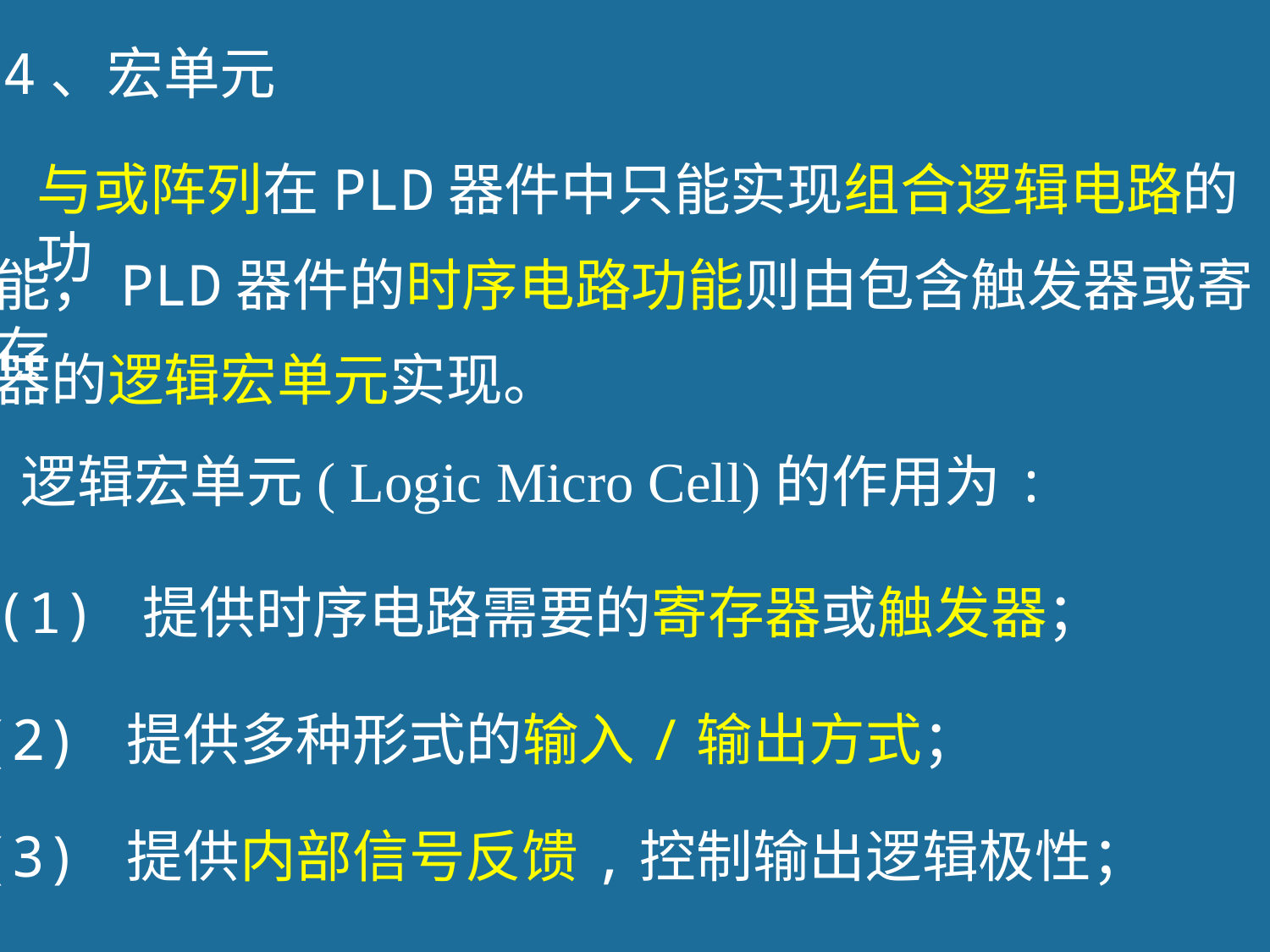

4、宏单元
与或阵列在PLD器件中只能实现组合逻辑电路的功
能，PLD器件的时序电路功能则由包含触发器或寄存
器的逻辑宏单元实现。

 逻辑宏单元( Logic Micro Cell)的作用为:
(1) 提供时序电路需要的寄存器或触发器；
(2) 提供多种形式的输入/输出方式；
(3) 提供内部信号反馈,控制输出逻辑极性；
10